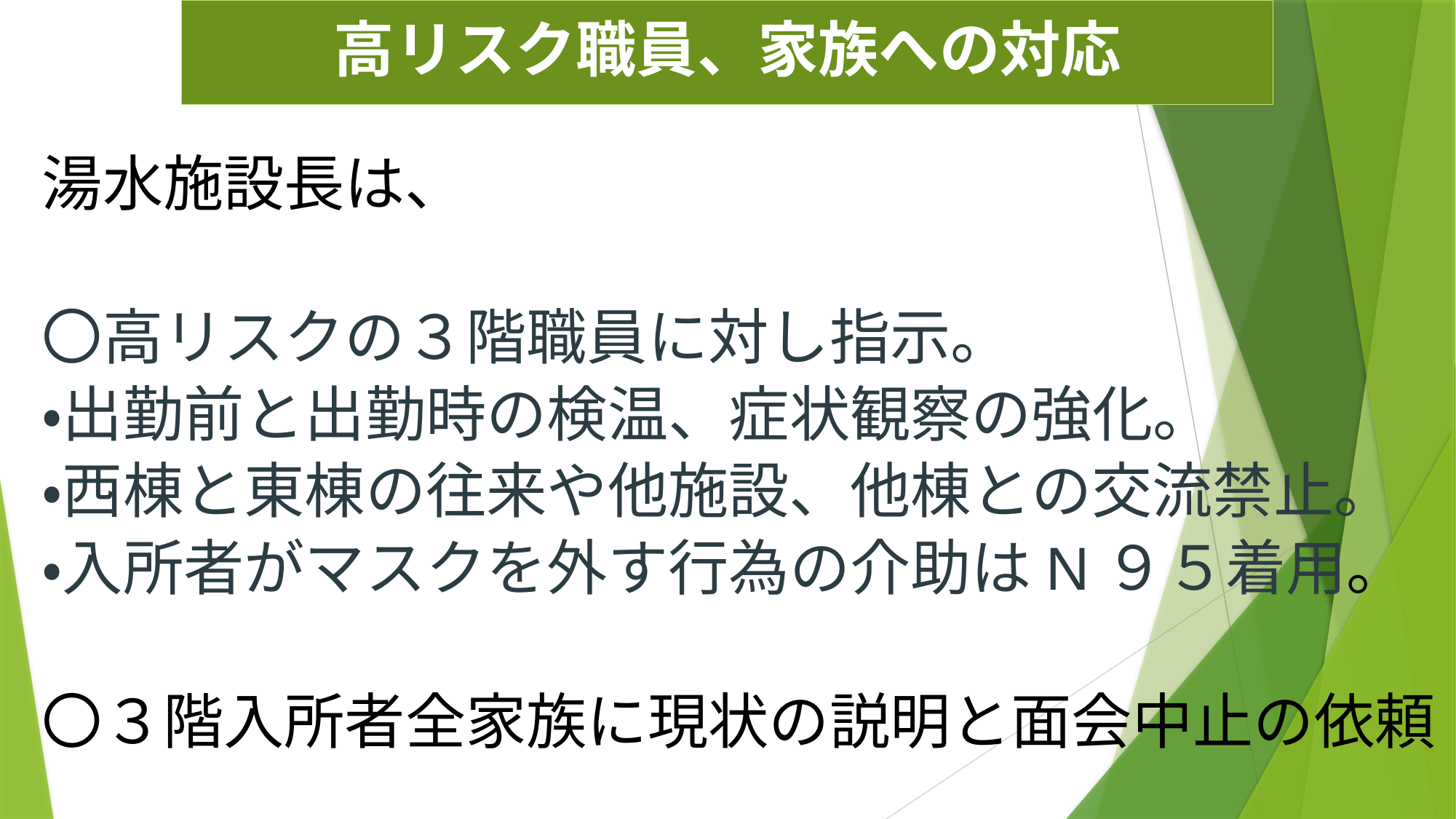

高リスク職員、家族への対応
湯水施設長は、

〇高リスクの３階職員に対し指示。
・出勤前と出勤時の検温、症状観察の強化。
・西棟と東棟の往来や他施設、他棟との交流禁止。
・入所者がマスクを外す行為の介助はN９５着用。

〇３階入所者全家族に現状の説明と面会中止の依頼